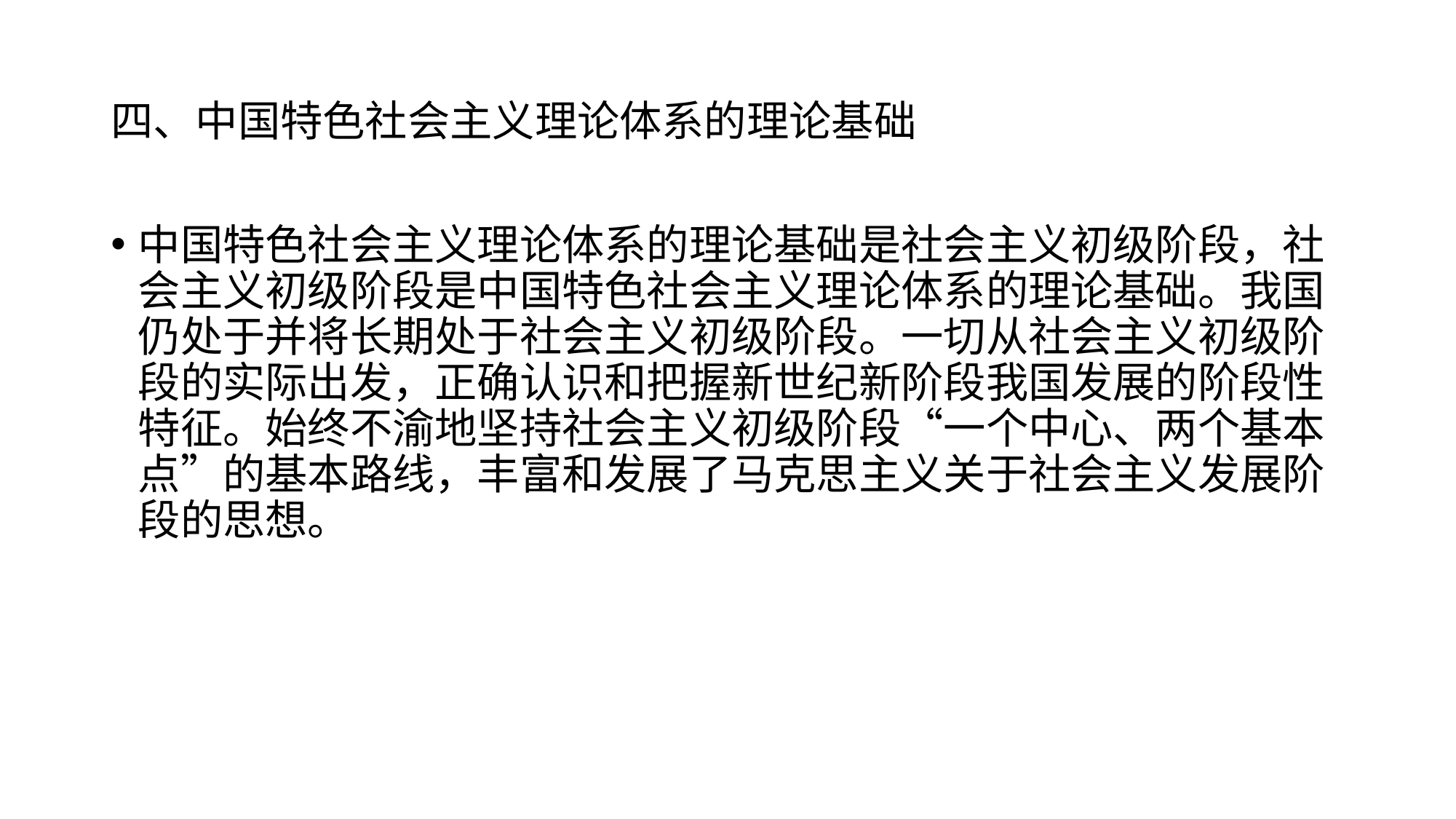

# 四、中国特色社会主义理论体系的理论基础
中国特色社会主义理论体系的理论基础是社会主义初级阶段，社会主义初级阶段是中国特色社会主义理论体系的理论基础。我国仍处于并将长期处于社会主义初级阶段。一切从社会主义初级阶段的实际出发，正确认识和把握新世纪新阶段我国发展的阶段性特征。始终不渝地坚持社会主义初级阶段“一个中心、两个基本点”的基本路线，丰富和发展了马克思主义关于社会主义发展阶段的思想。